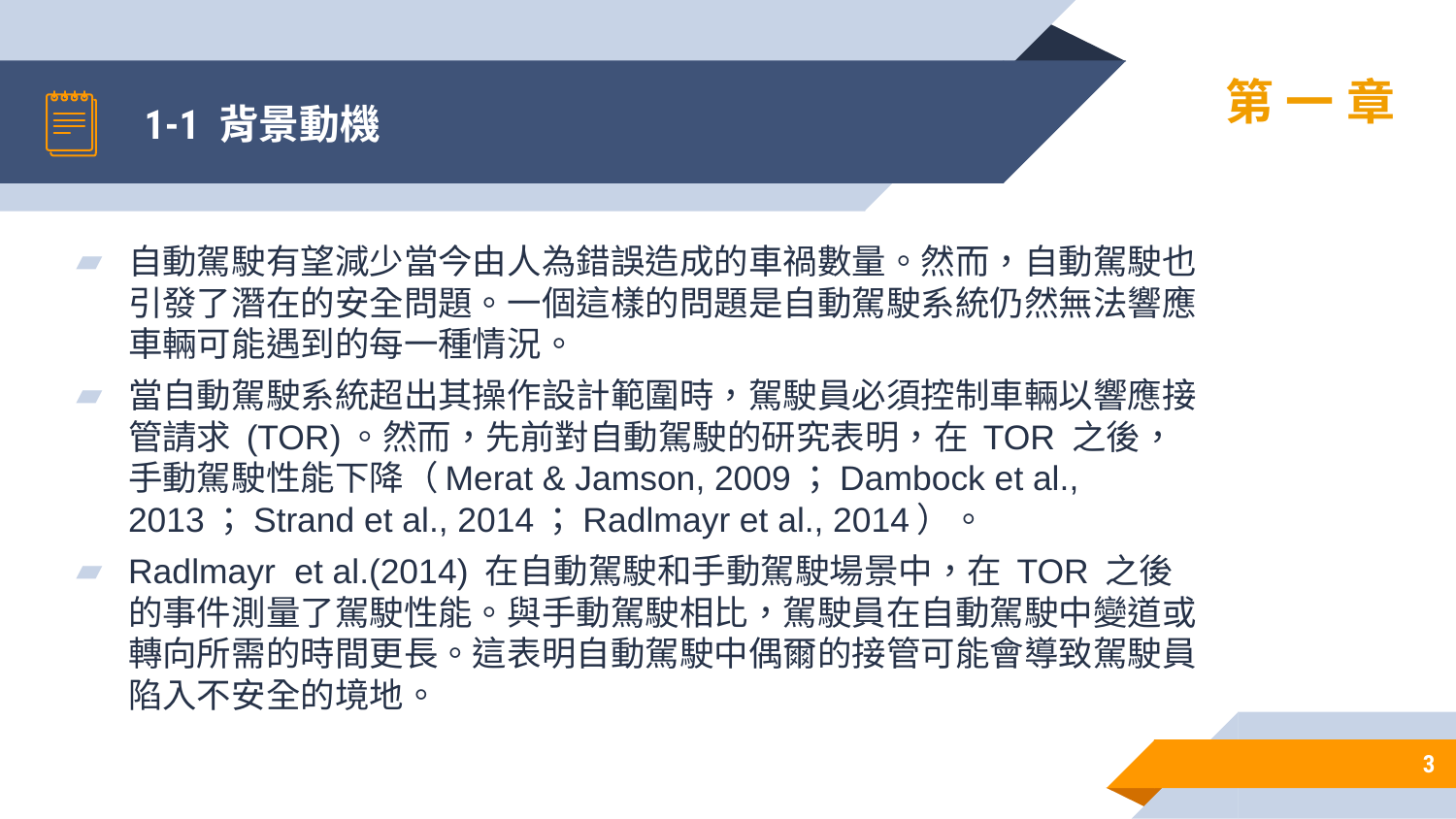

# 1-1 背景動機
第一章

自動駕駛有望減少當今由人為錯誤造成的車禍數量。然而，自動駕駛也引發了潛在的安全問題。一個這樣的問題是自動駕駛系統仍然無法響應車輛可能遇到的每一種情況。
當自動駕駛系統超出其操作設計範圍時，駕駛員必須控制車輛以響應接管請求 (TOR)。然而，先前對自動駕駛的研究表明，在 TOR 之後，手動駕駛性能下降（Merat & Jamson, 2009；Dambock et al., 2013；Strand et al., 2014；Radlmayr et al., 2014）。
Radlmayr  et al.(2014) 在自動駕駛和手動駕駛場景中，在 TOR 之後的事件測量了駕駛性能。與手動駕駛相比，駕駛員在自動駕駛中變道或轉向所需的時間更長。這表明自動駕駛中偶爾的接管可能會導致駕駛員陷入不安全的境地。
3